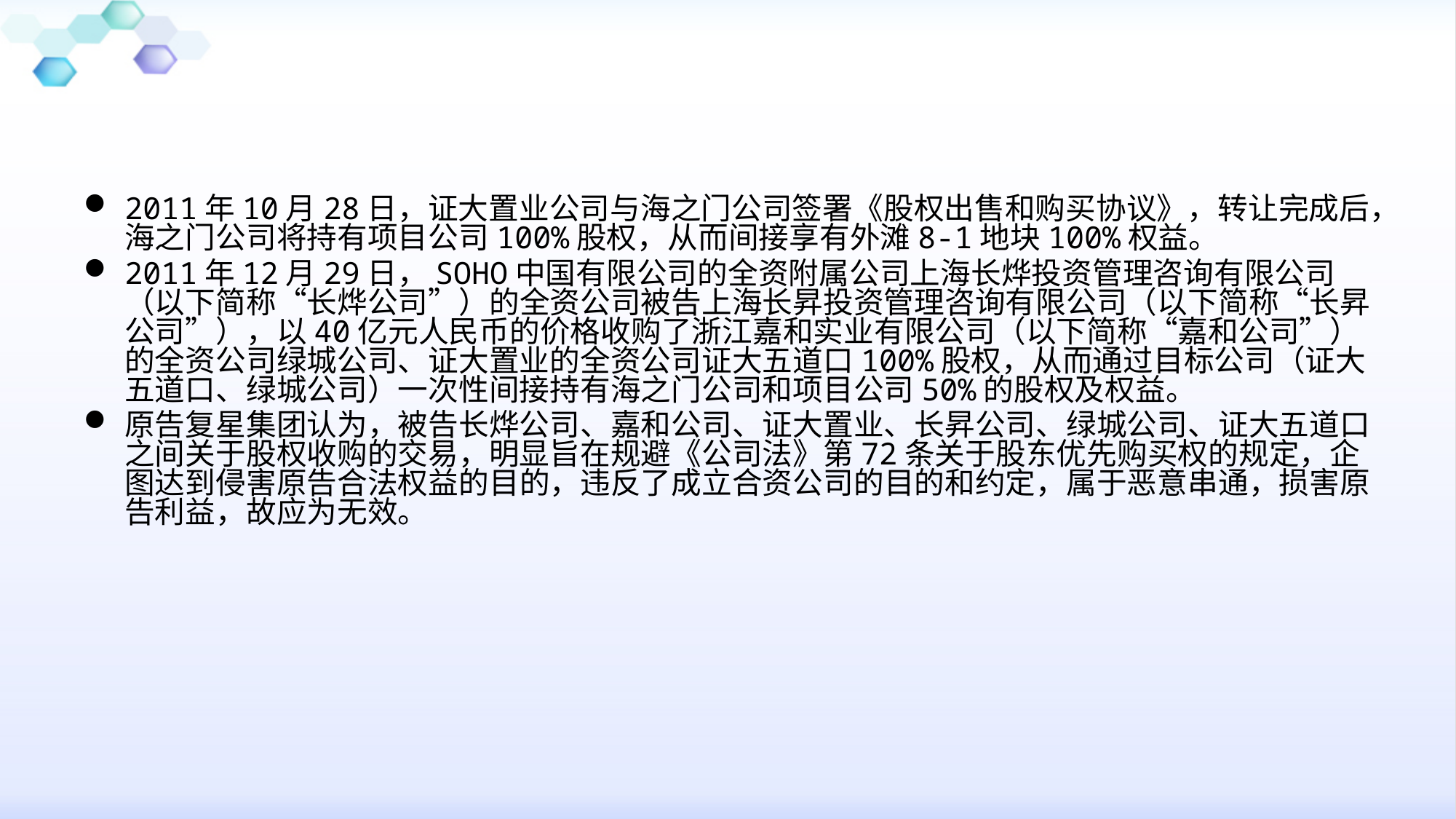

2011年10月28日，证大置业公司与海之门公司签署《股权出售和购买协议》，转让完成后，海之门公司将持有项目公司100%股权，从而间接享有外滩8-1地块100%权益。
2011年12月29日，SOHO中国有限公司的全资附属公司上海长烨投资管理咨询有限公司（以下简称“长烨公司”）的全资公司被告上海长昇投资管理咨询有限公司（以下简称“长昇公司”），以40亿元人民币的价格收购了浙江嘉和实业有限公司（以下简称“嘉和公司”）的全资公司绿城公司、证大置业的全资公司证大五道口100%股权，从而通过目标公司（证大五道口、绿城公司）一次性间接持有海之门公司和项目公司50%的股权及权益。
原告复星集团认为，被告长烨公司、嘉和公司、证大置业、长昇公司、绿城公司、证大五道口之间关于股权收购的交易，明显旨在规避《公司法》第72条关于股东优先购买权的规定，企图达到侵害原告合法权益的目的，违反了成立合资公司的目的和约定，属于恶意串通，损害原告利益，故应为无效。